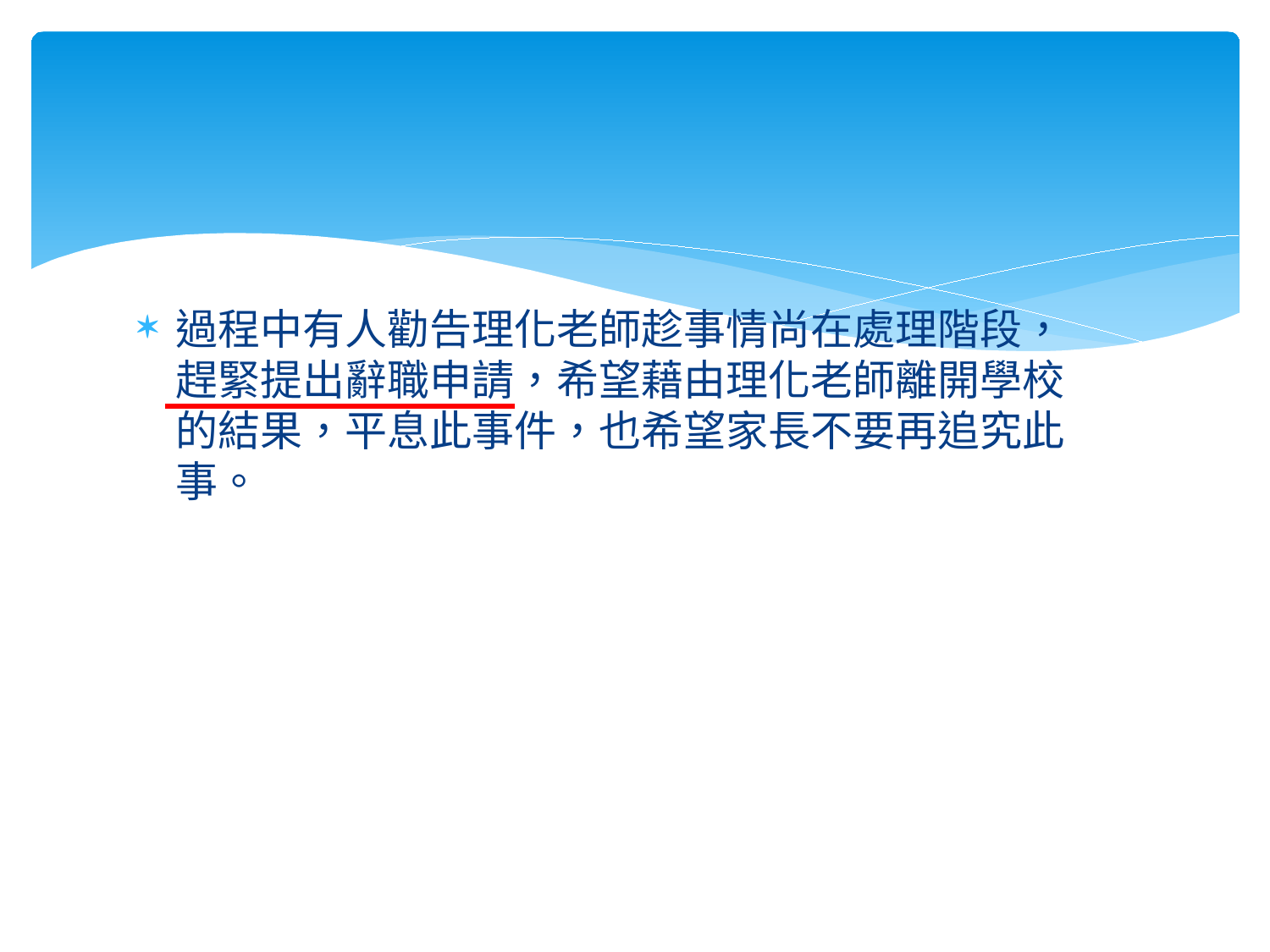

#
過程中有人勸告理化老師趁事情尚在處理階段，趕緊提出辭職申請，希望藉由理化老師離開學校的結果，平息此事件，也希望家長不要再追究此事。